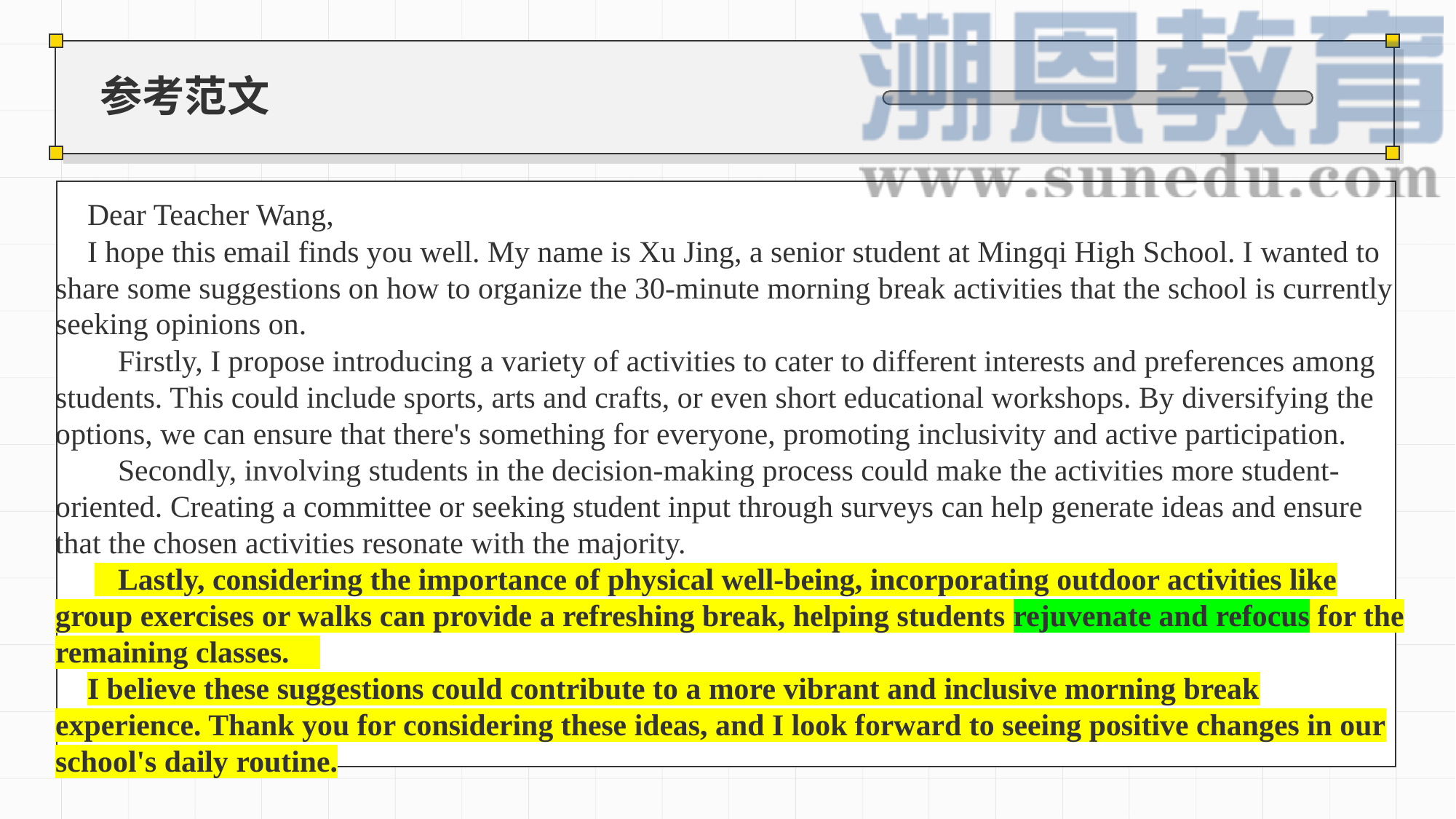

# 参考范文
Dear Teacher Wang,
I hope this email finds you well. My name is Xu Jing, a senior student at Mingqi High School. I wanted to share some suggestions on how to organize the 30-minute morning break activities that the school is currently seeking opinions on.    Firstly, I propose introducing a variety of activities to cater to different interests and preferences among students. This could include sports, arts and crafts, or even short educational workshops. By diversifying the options, we can ensure that there's something for everyone, promoting inclusivity and active participation.    Secondly, involving students in the decision-making process could make the activities more student-oriented. Creating a committee or seeking student input through surveys can help generate ideas and ensure that the chosen activities resonate with the majority.    Lastly, considering the importance of physical well-being, incorporating outdoor activities like group exercises or walks can provide a refreshing break, helping students rejuvenate and refocus for the remaining classes.    I believe these suggestions could contribute to a more vibrant and inclusive morning break experience. Thank you for considering these ideas, and I look forward to seeing positive changes in our school's daily routine.